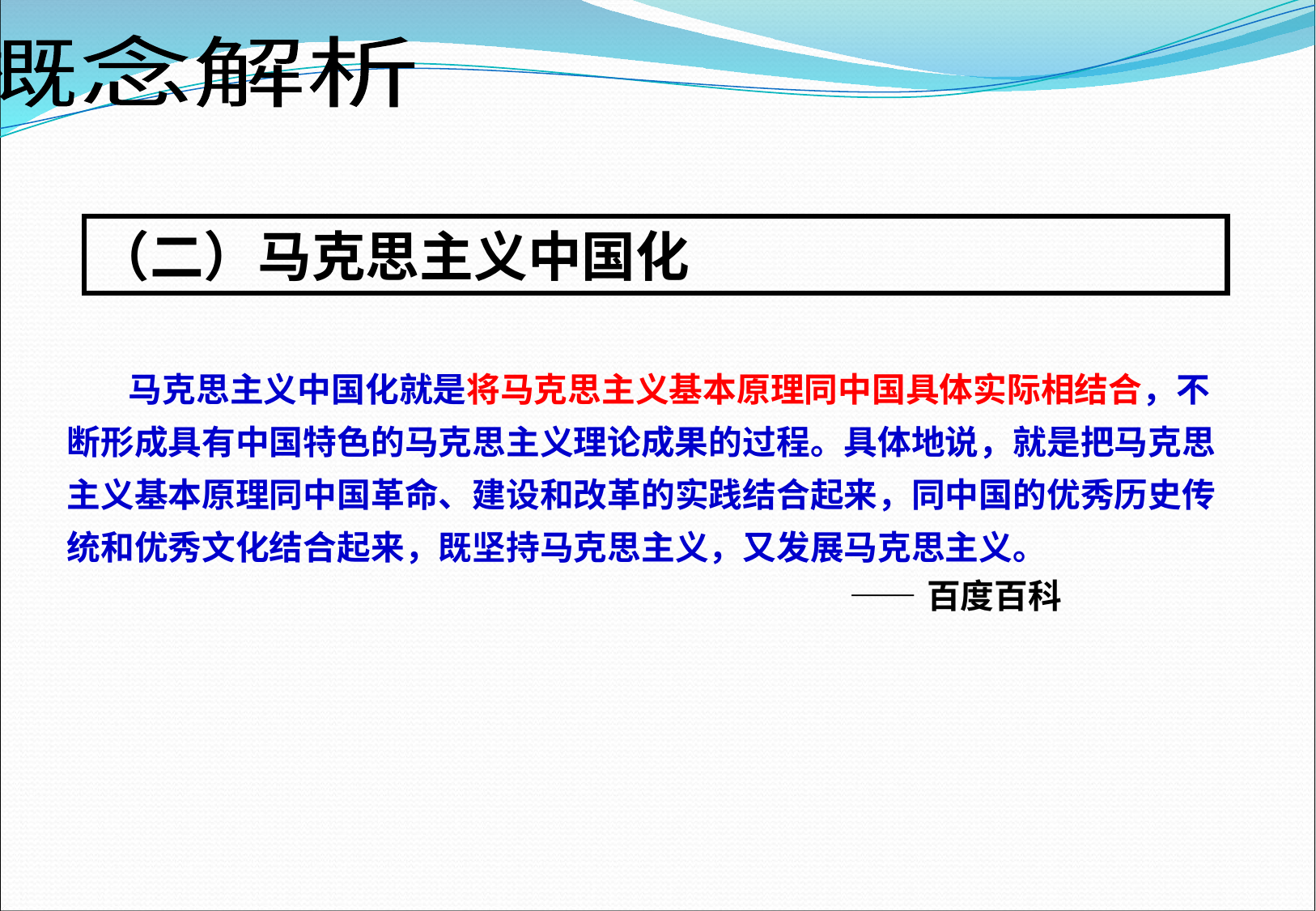

概念解析
（二）马克思主义中国化
       马克思主义中国化就是将马克思主义基本原理同中国具体实际相结合，不断形成具有中国特色的马克思主义理论成果的过程。具体地说，就是把马克思主义基本原理同中国革命、建设和改革的实践结合起来，同中国的优秀历史传统和优秀文化结合起来，既坚持马克思主义，又发展马克思主义。
                                                                                                      ——百度百科